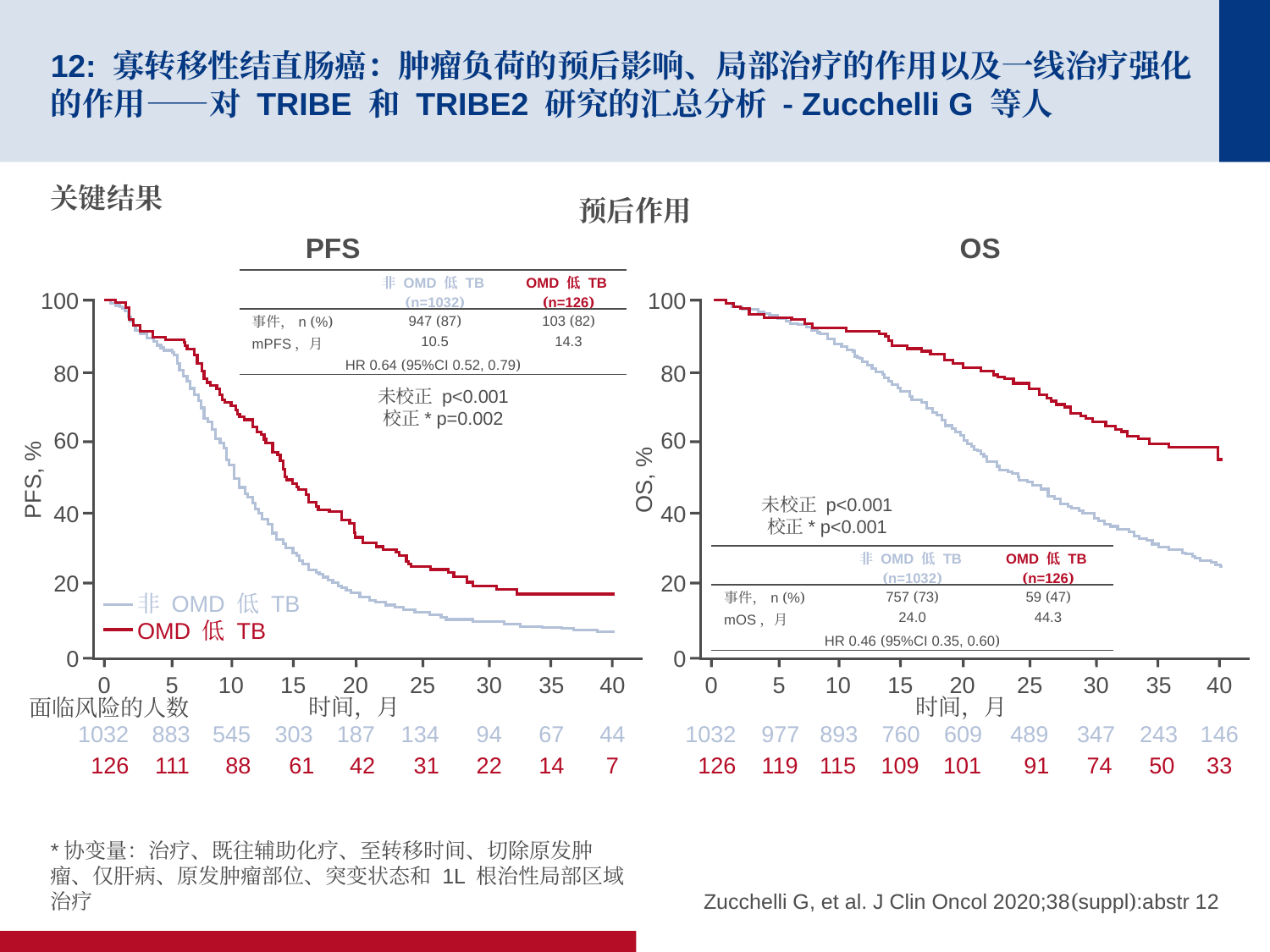

# 12: 寡转移性结直肠癌：肿瘤负荷的预后影响、局部治疗的作用以及一线治疗强化的作用——对 TRIBE 和 TRIBE2 研究的汇总分析 - Zucchelli G 等人
关键结果
预后作用
PFS
OS
|  | 非 OMD 低 TB (n=1032) | OMD 低 TB (n=126) |
| --- | --- | --- |
| 事件，n (%) | 947 (87) | 103 (82) |
| mPFS，月 | 10.5 | 14.3 |
| HR 0.64 (95%CI 0.52, 0.79) |  |  |
100

80

60

PFS, %
40

20
非 OMD 低 TB
OMD 低 TB

0

0
5
10
15
20
25
30
35
40
时间，月
1032
883
545
303
187
134
94
67
44
126
111
 88
 61
 42
31
22
14
7
100

80

60

OS, %
40

20

0

0
5
10
15
20
25
30
35
40
时间，月
1032
977
893
760
609
489
347
243
146
126
119
115
109
101
91
 74
 50
33

未校正 p<0.001
校正* p=0.002
未校正 p<0.001
校正* p<0.001
|  | 非 OMD 低 TB (n=1032) | OMD 低 TB (n=126) |
| --- | --- | --- |
| 事件，n (%) | 757 (73) | 59 (47) |
| mOS，月 | 24.0 | 44.3 |
| HR 0.46 (95%CI 0.35, 0.60) |  |  |
面临风险的人数
*协变量：治疗、既往辅助化疗、至转移时间、切除原发肿瘤、仅肝病、原发肿瘤部位、突变状态和 1L 根治性局部区域治疗
Zucchelli G, et al. J Clin Oncol 2020;38(suppl):abstr 12